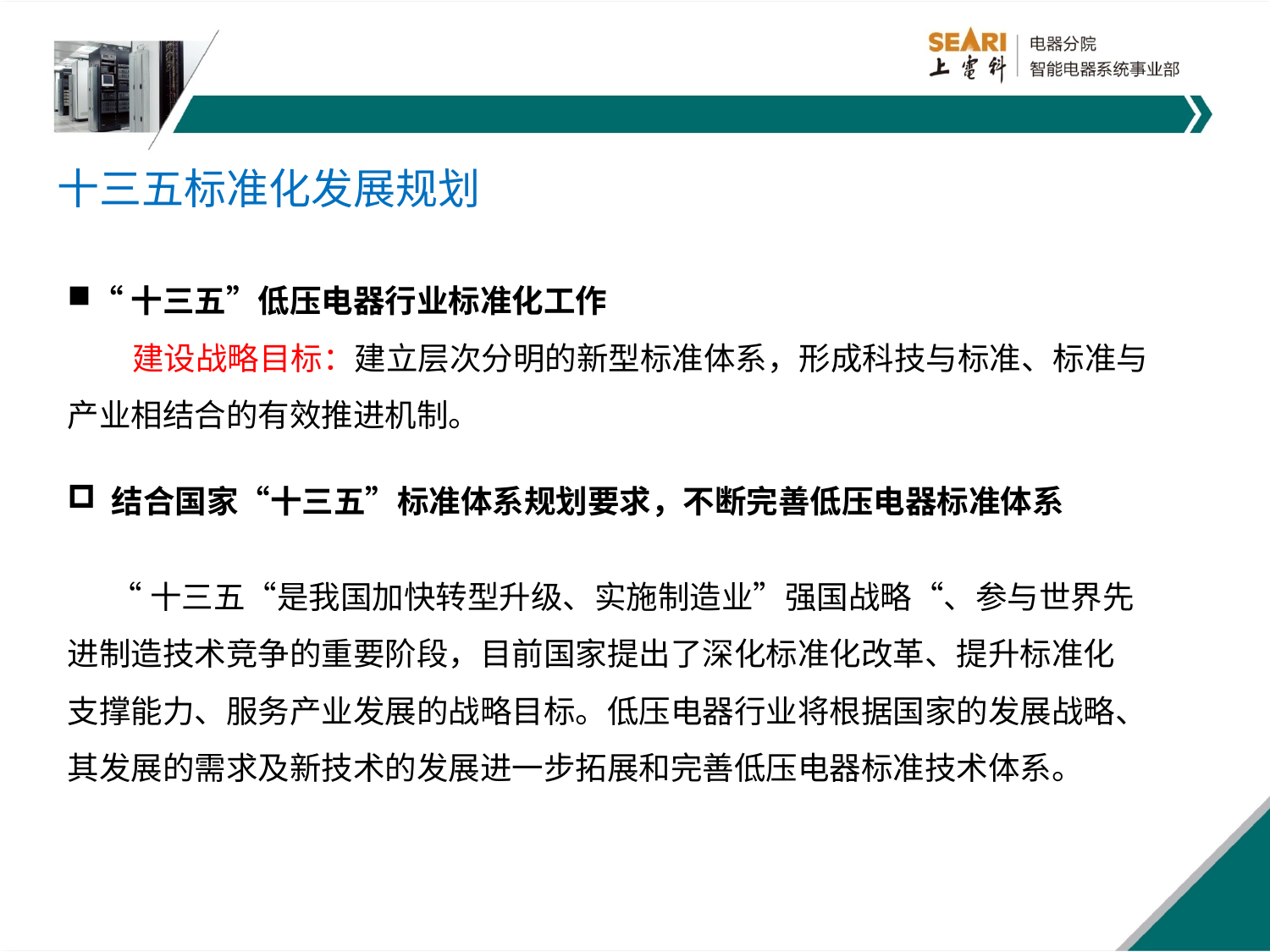

十三五标准化发展规划
“十三五”低压电器行业标准化工作
        建设战略目标：建立层次分明的新型标准体系，形成科技与标准、标准与产业相结合的有效推进机制。
 结合国家“十三五”标准体系规划要求，不断完善低压电器标准体系

      “十三五“是我国加快转型升级、实施制造业”强国战略“、参与世界先进制造技术竞争的重要阶段，目前国家提出了深化标准化改革、提升标准化支撑能力、服务产业发展的战略目标。低压电器行业将根据国家的发展战略、其发展的需求及新技术的发展进一步拓展和完善低压电器标准技术体系。